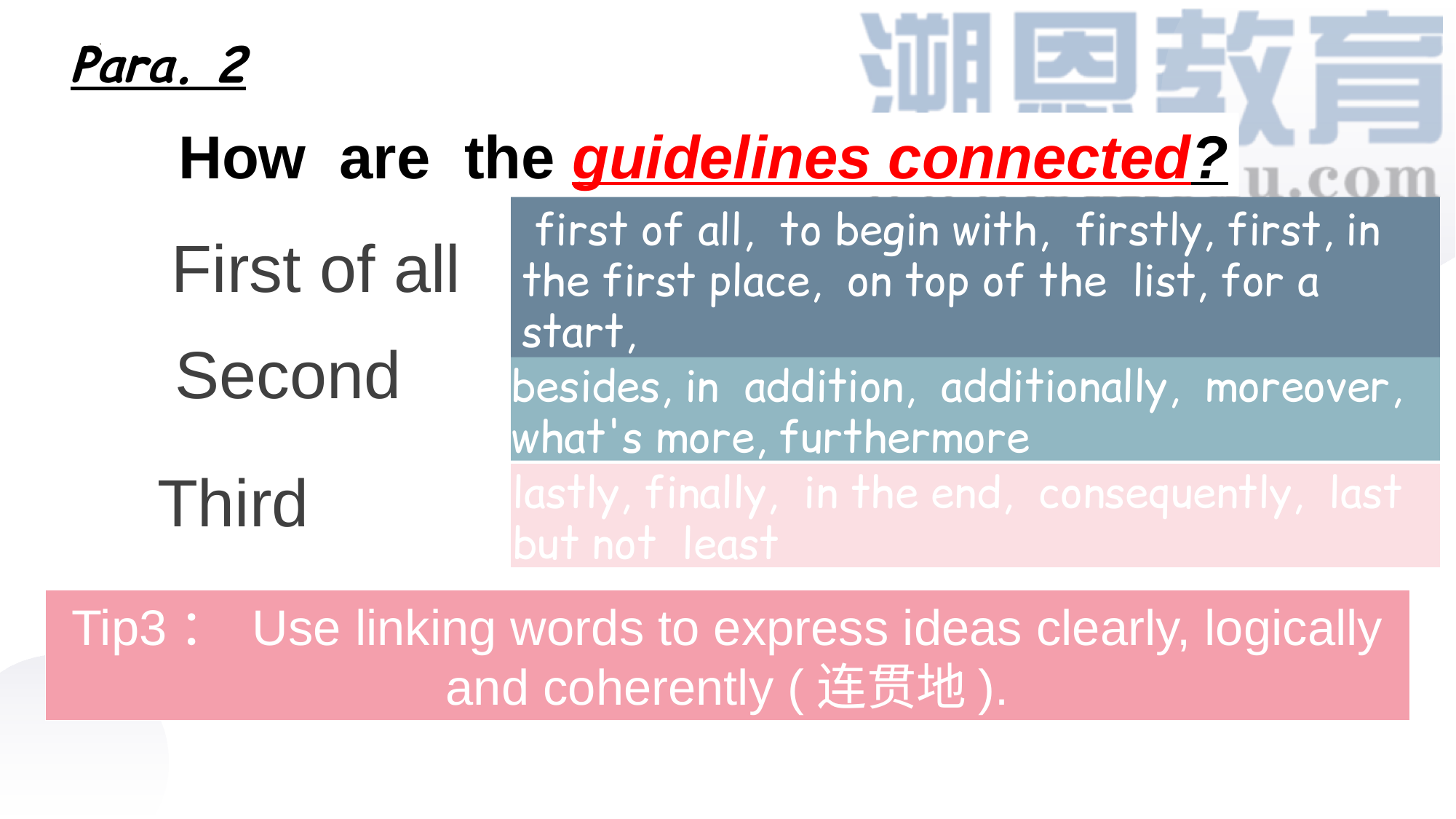

Para. 2
How  are  the guidelines connected?
 first of all,  to begin with,  firstly, first, in  the first place,  on top of the  list, for a start,
 First of all
 Second
besides, in  addition,  additionally,  moreover,  what's more, furthermore
Third
lastly, finally,  in the end,  consequently,  last but not  least
Tip3： Use linking words to express ideas clearly, logically and coherently (连贯地).